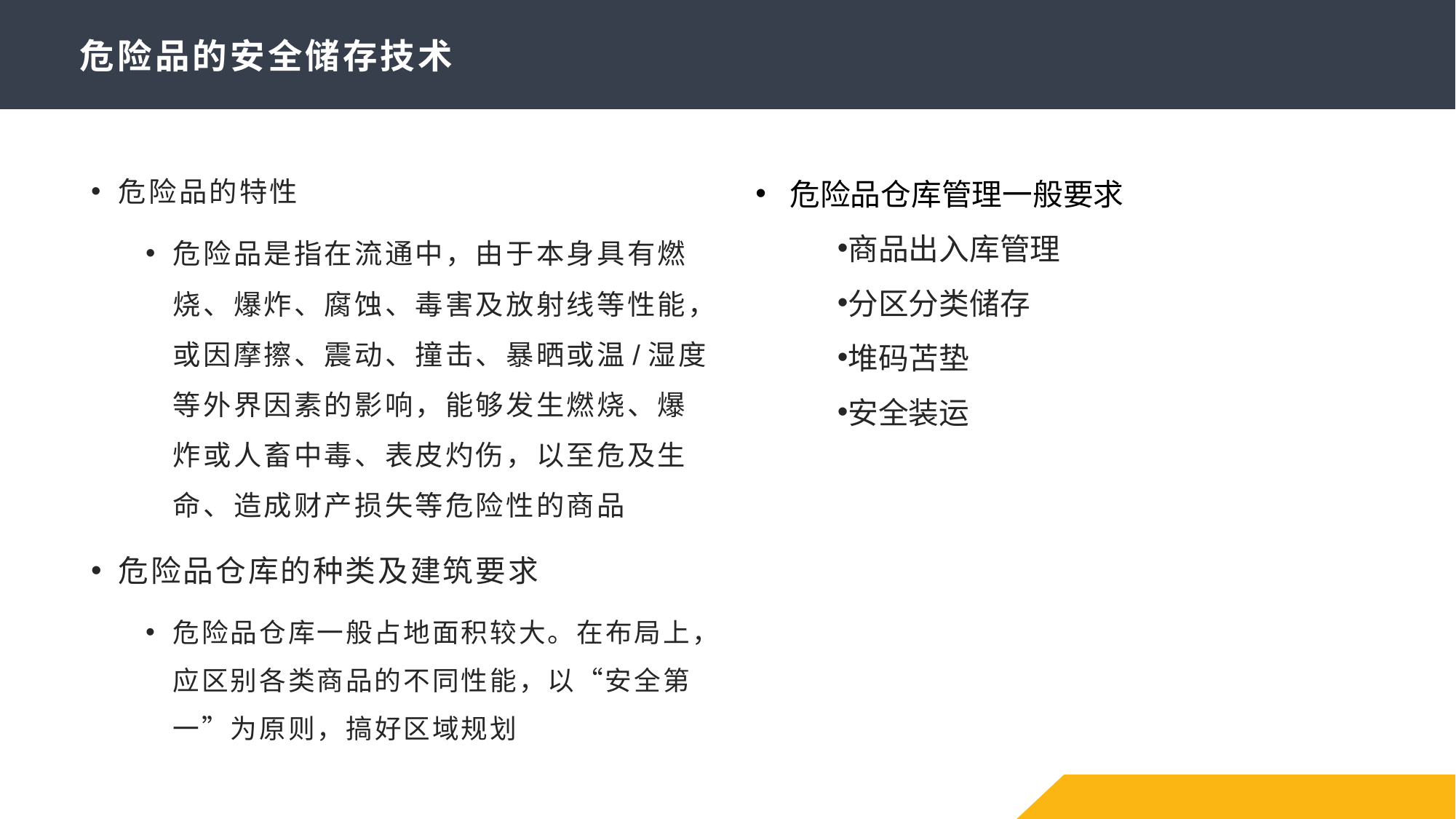

# 危险品的安全储存技术
危险品的特性
危险品是指在流通中，由于本身具有燃烧、爆炸、腐蚀、毒害及放射线等性能，或因摩擦、震动、撞击、暴晒或温/湿度等外界因素的影响，能够发生燃烧、爆炸或人畜中毒、表皮灼伤，以至危及生命、造成财产损失等危险性的商品
危险品仓库的种类及建筑要求
危险品仓库一般占地面积较大。在布局上，应区别各类商品的不同性能，以“安全第一”为原则，搞好区域规划
危险品仓库管理一般要求
商品出入库管理
分区分类储存
堆码苫垫
安全装运